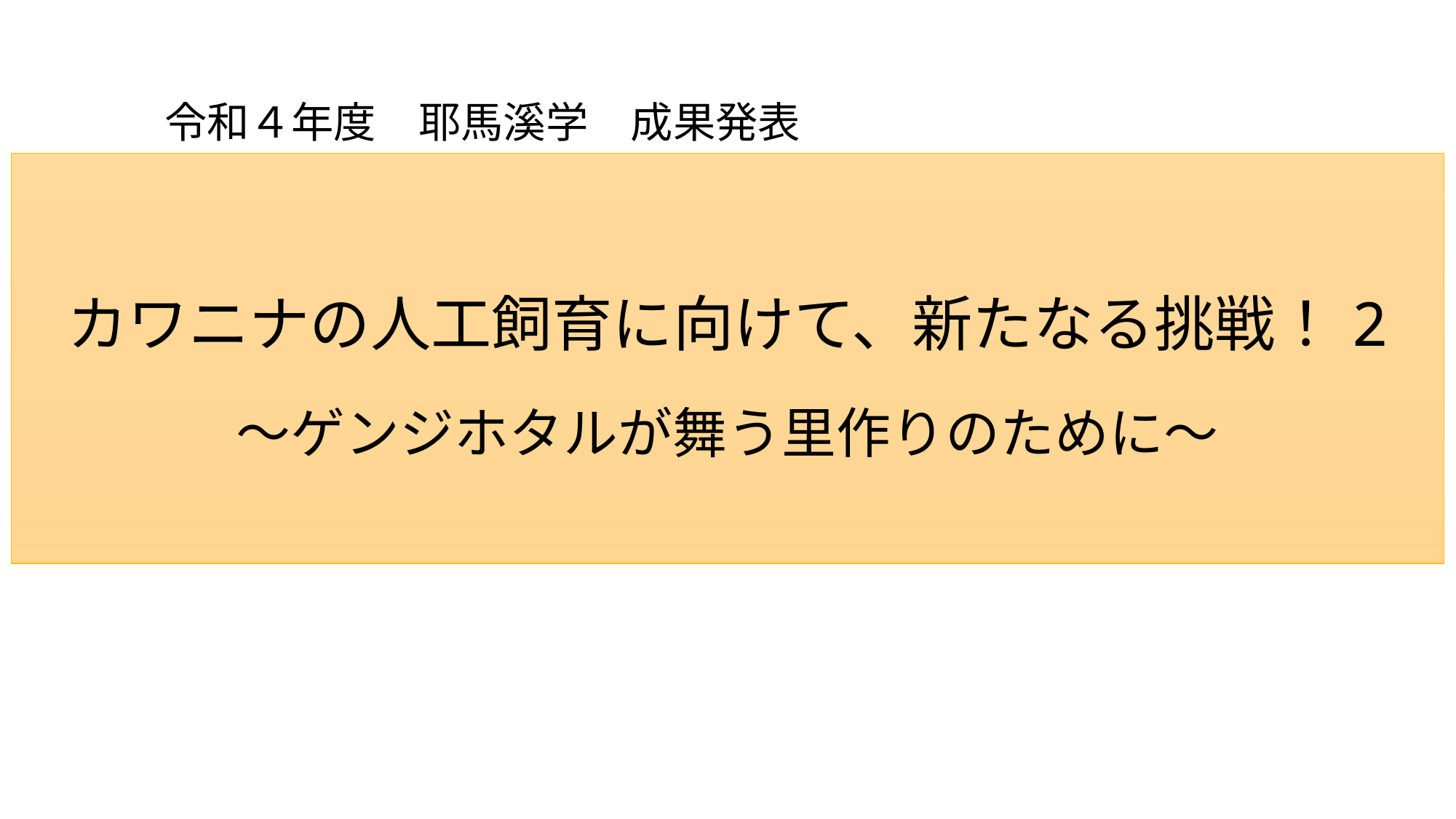

令和４年度　耶馬溪学　成果発表
カワニナの人工飼育に向けて、新たなる挑戦！2
～ゲンジホタルが舞う里作りのために～